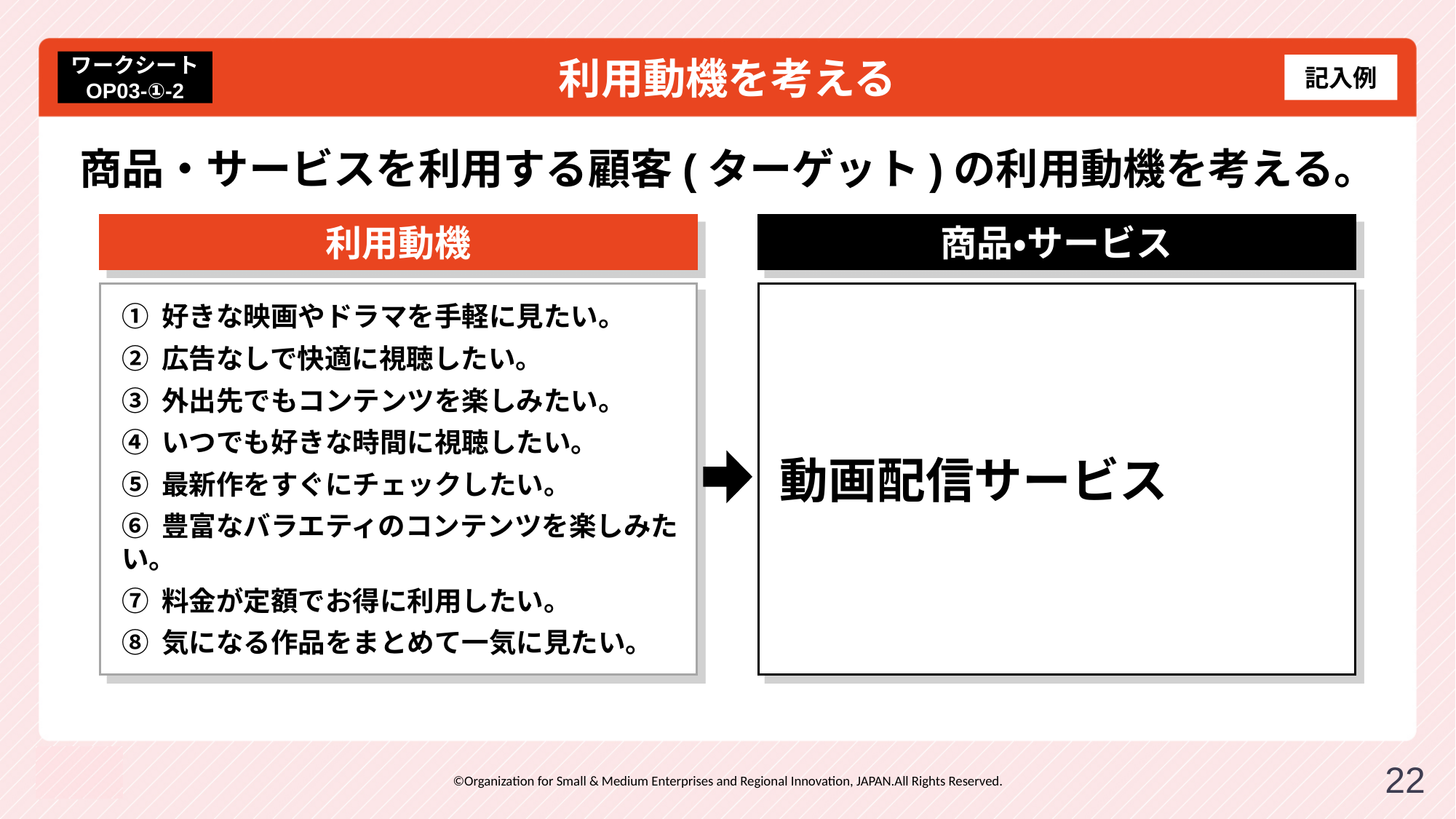

# 利用動機を考える
ワークシート
OP03-①-2
記入例
商品・サービスを利用する顧客(ターゲット)の利用動機を考える。
利用動機
商品・サービス
① 好きな映画やドラマを手軽に見たい。
② 広告なしで快適に視聴したい。
③ 外出先でもコンテンツを楽しみたい。
④ いつでも好きな時間に視聴したい。
⑤ 最新作をすぐにチェックしたい。
⑥ 豊富なバラエティのコンテンツを楽しみたい。
⑦ 料金が定額でお得に利用したい。
⑧ 気になる作品をまとめて一気に見たい。
動画配信サービス